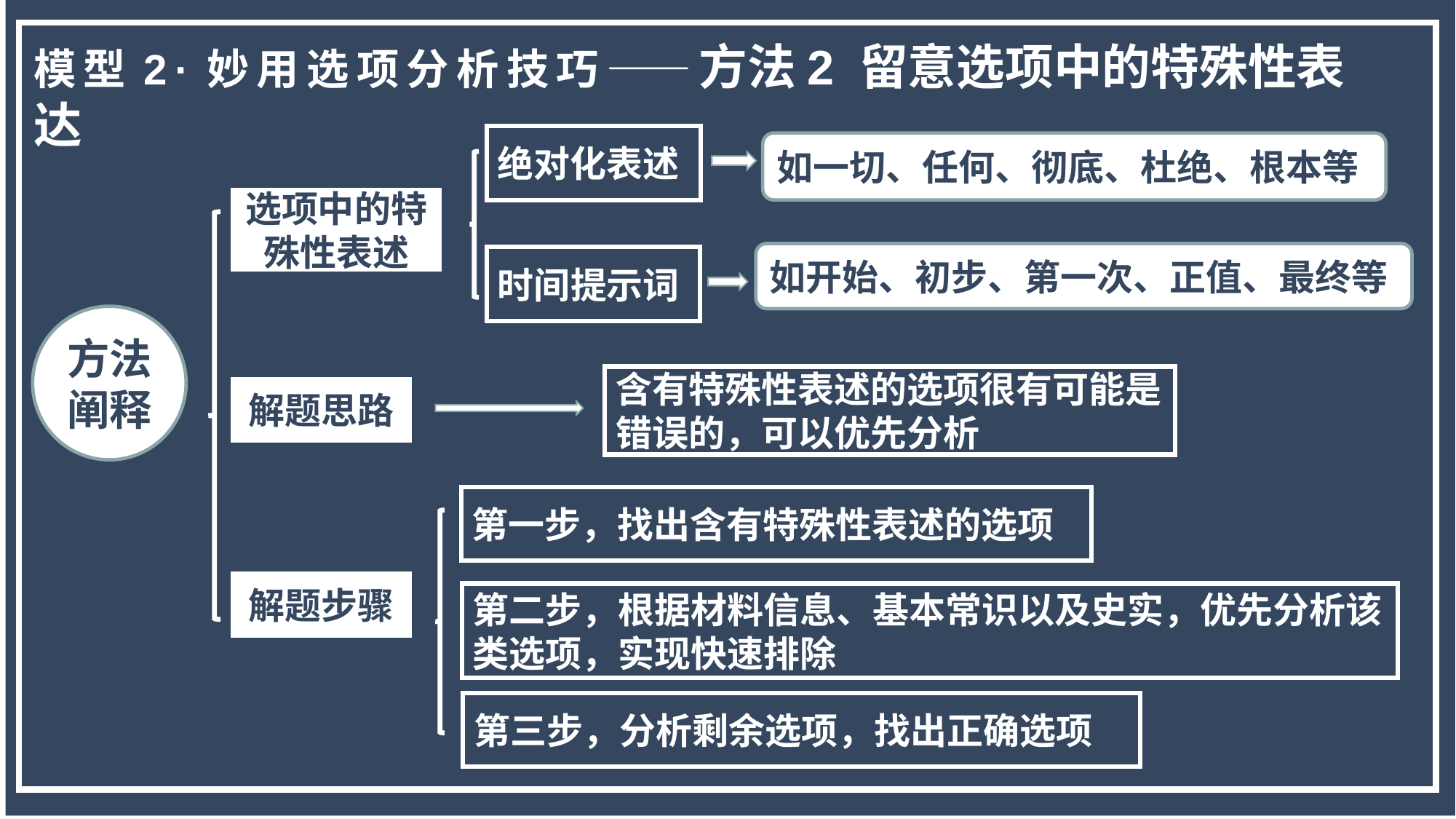

模型2·妙用选项分析技巧——方法2 留意选项中的特殊性表达
绝对化表述
如一切、任何、彻底、杜绝、根本等

选项中的特殊性表述

如开始、初步、第一次、正值、最终等
时间提示词

方法阐释
含有特殊性表述的选项很有可能是错误的，可以优先分析
解题思路

第一步，找出含有特殊性表述的选项

解题步骤
第二步，根据材料信息、基本常识以及史实，优先分析该类选项，实现快速排除
第三步，分析剩余选项，找出正确选项